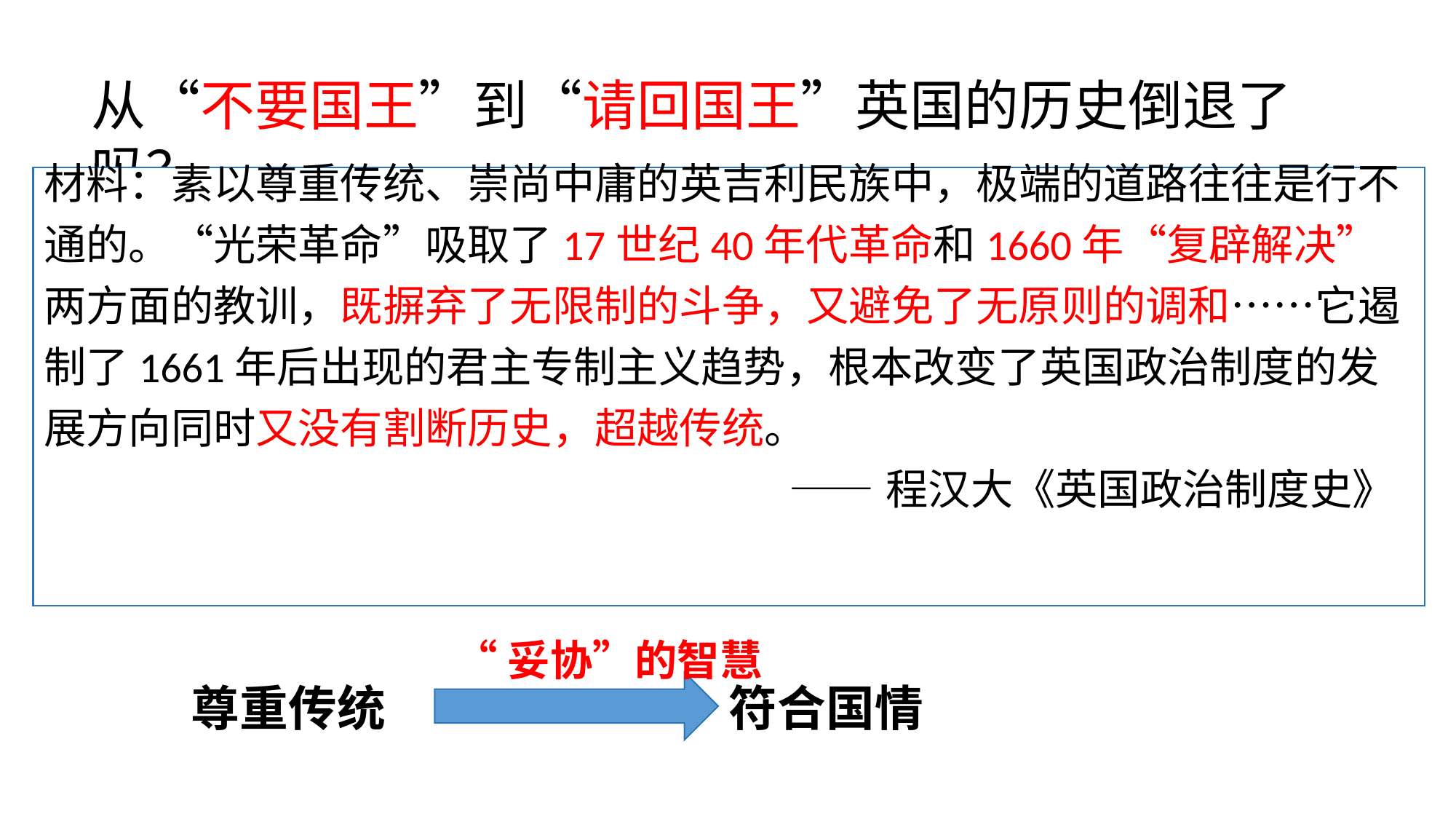

从“不要国王”到“请回国王”英国的历史倒退了吗？

材料：素以尊重传统、崇尚中庸的英吉利民族中，极端的道路往往是行不通的。“光荣革命”吸取了17世纪40年代革命和1660年“复辟解决”两方面的教训，既摒弃了无限制的斗争，又避免了无原则的调和……它遏制了1661年后出现的君主专制主义趋势，根本改变了英国政治制度的发展方向同时又没有割断历史，超越传统。
                                                                               ——程汉大《英国政治制度史》

“妥协”的智慧
尊重传统

符合国情